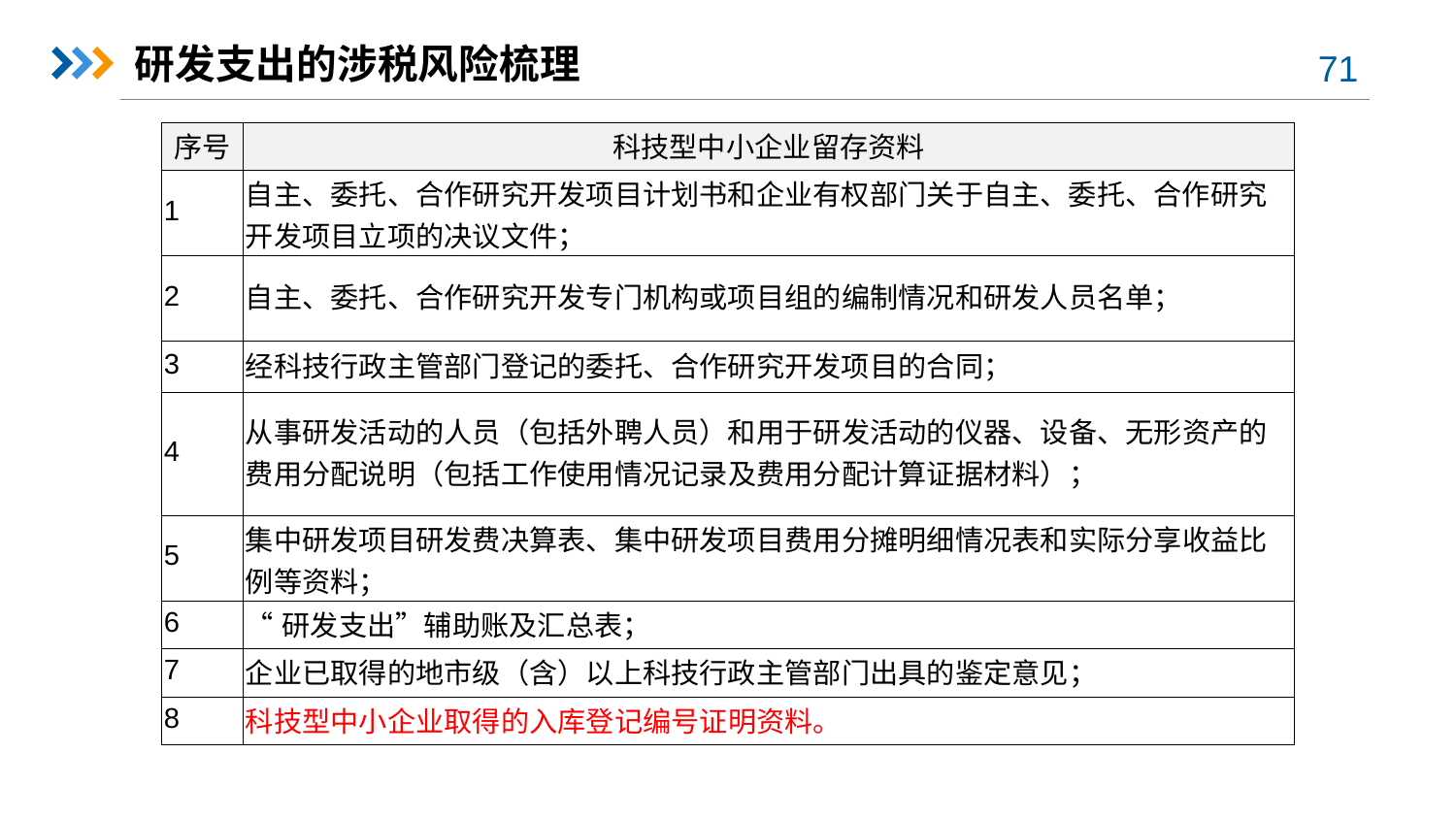

研发支出的涉税风险梳理
| 序号 | 科技型中小企业留存资料 |
| --- | --- |
| 1 | 自主、委托、合作研究开发项目计划书和企业有权部门关于自主、委托、合作研究开发项目立项的决议文件； |
| 2 | 自主、委托、合作研究开发专门机构或项目组的编制情况和研发人员名单； |
| 3 | 经科技行政主管部门登记的委托、合作研究开发项目的合同； |
| 4 | 从事研发活动的人员（包括外聘人员）和用于研发活动的仪器、设备、无形资产的费用分配说明（包括工作使用情况记录及费用分配计算证据材料）； |
| 5 | 集中研发项目研发费决算表、集中研发项目费用分摊明细情况表和实际分享收益比例等资料； |
| 6 | “研发支出”辅助账及汇总表； |
| 7 | 企业已取得的地市级（含）以上科技行政主管部门出具的鉴定意见； |
| 8 | 科技型中小企业取得的入库登记编号证明资料。 |